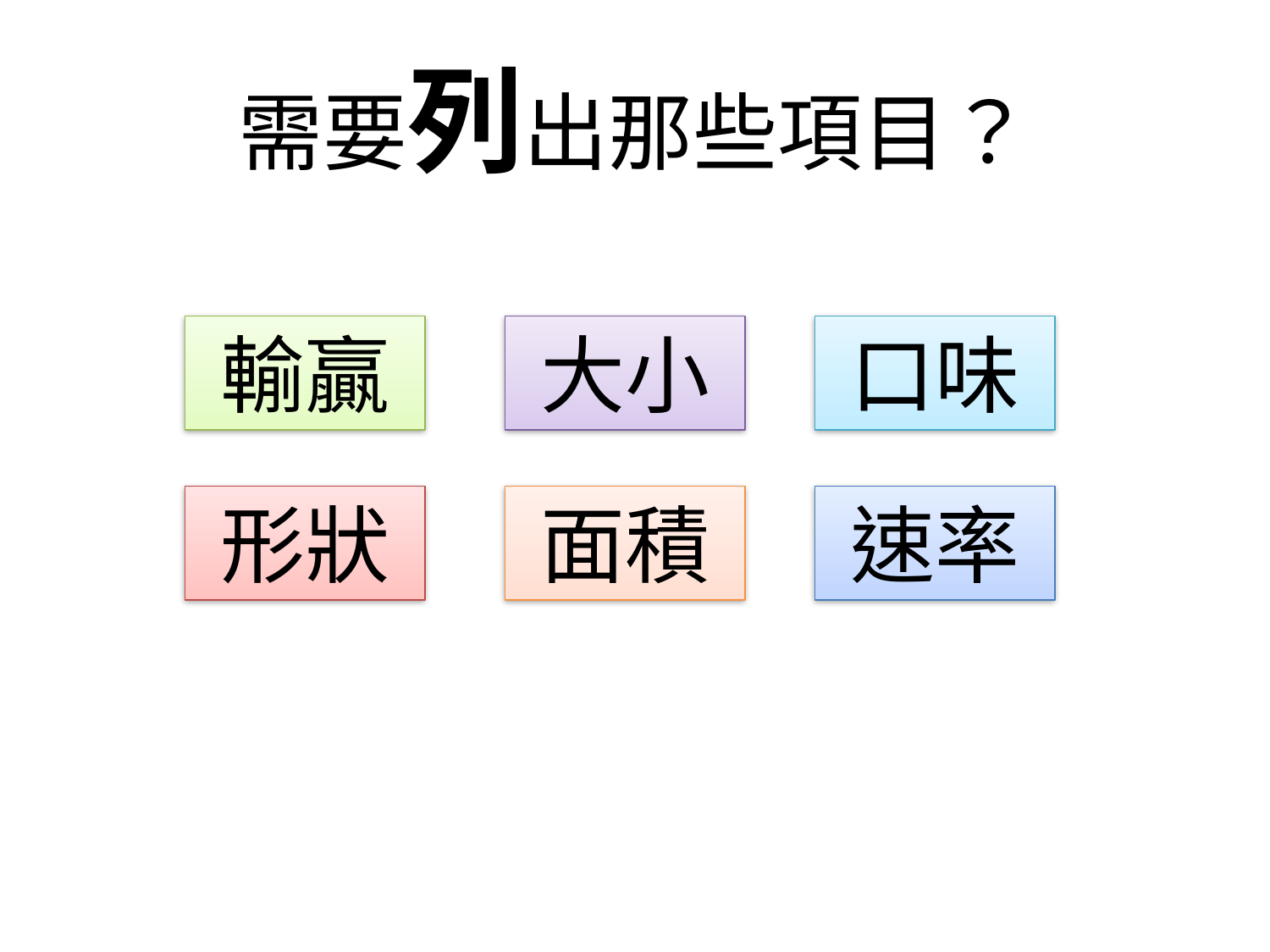

# 需要列出那些項目？
輸贏
大小
口味
形狀
面積
速率